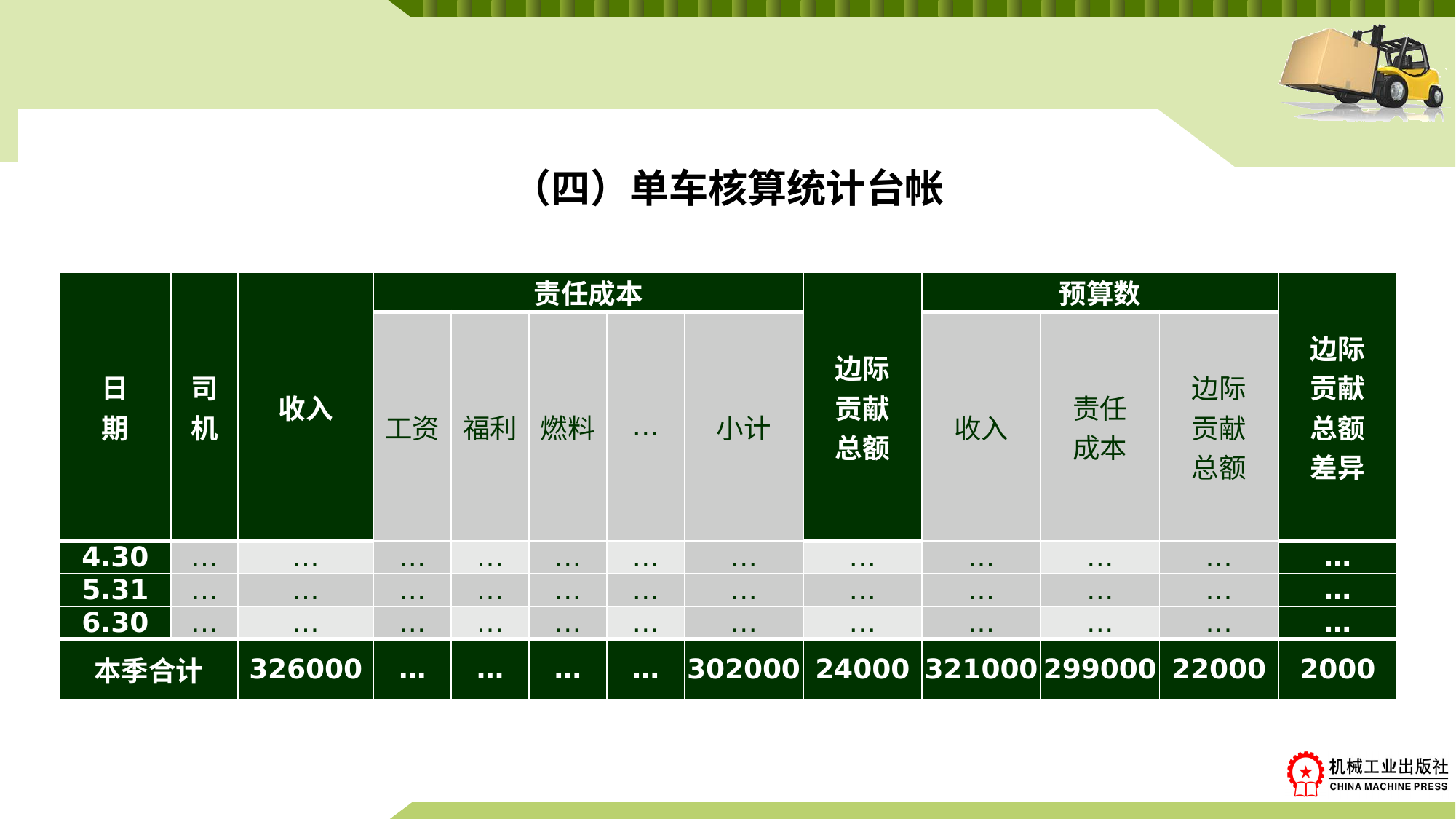

# （四）单车核算统计台帐
| 日 期 | 司 机 | 收入 | 责任成本 |  |  |  |  | 边际 贡献 总额 | 预算数 |  |  | 边际 贡献 总额 差异 |
| --- | --- | --- | --- | --- | --- | --- | --- | --- | --- | --- | --- | --- |
|  |  |  | 工资 | 福利 | 燃料 | … | 小计 |  | 收入 | 责任 成本 | 边际 贡献 总额 |  |
| 4.30 | … | … | … | … | … | … | … | … | … | … | … | … |
| 5.31 | … | … | … | … | … | … | … | … | … | … | … | … |
| 6.30 | … | … | … | … | … | … | … | … | … | … | … | … |
| 本季合计 |  | 326000 | … | … | … | … | 302000 | 24000 | 321000 | 299000 | 22000 | 2000 |